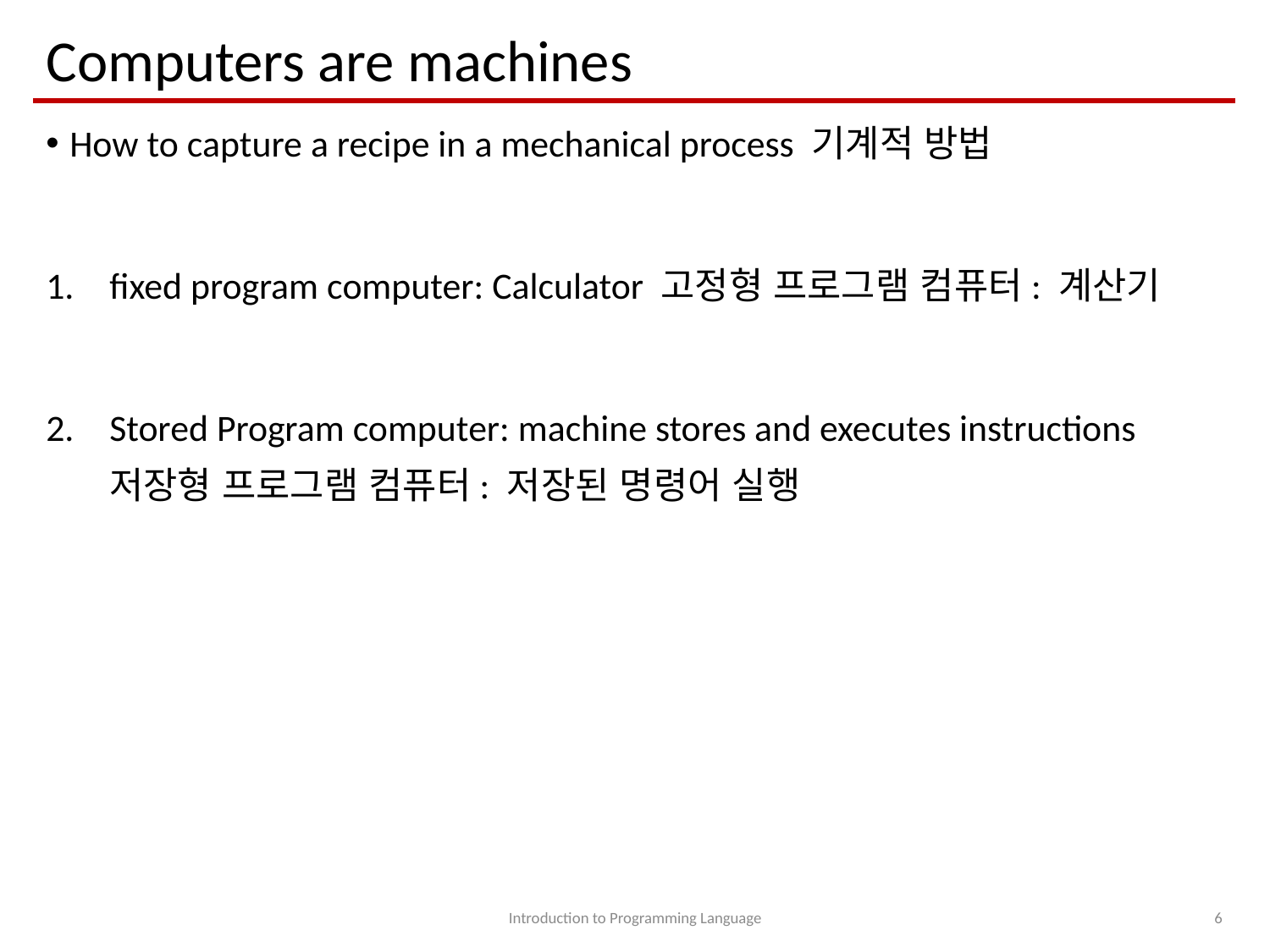

# Computers are machines
How to capture a recipe in a mechanical process 기계적 방법

fixed program computer: Calculator 고정형 프로그램 컴퓨터: 계산기

Stored Program computer: machine stores and executes instructions 저장형 프로그램 컴퓨터: 저장된 명령어 실행
Introduction to Programming Language
6